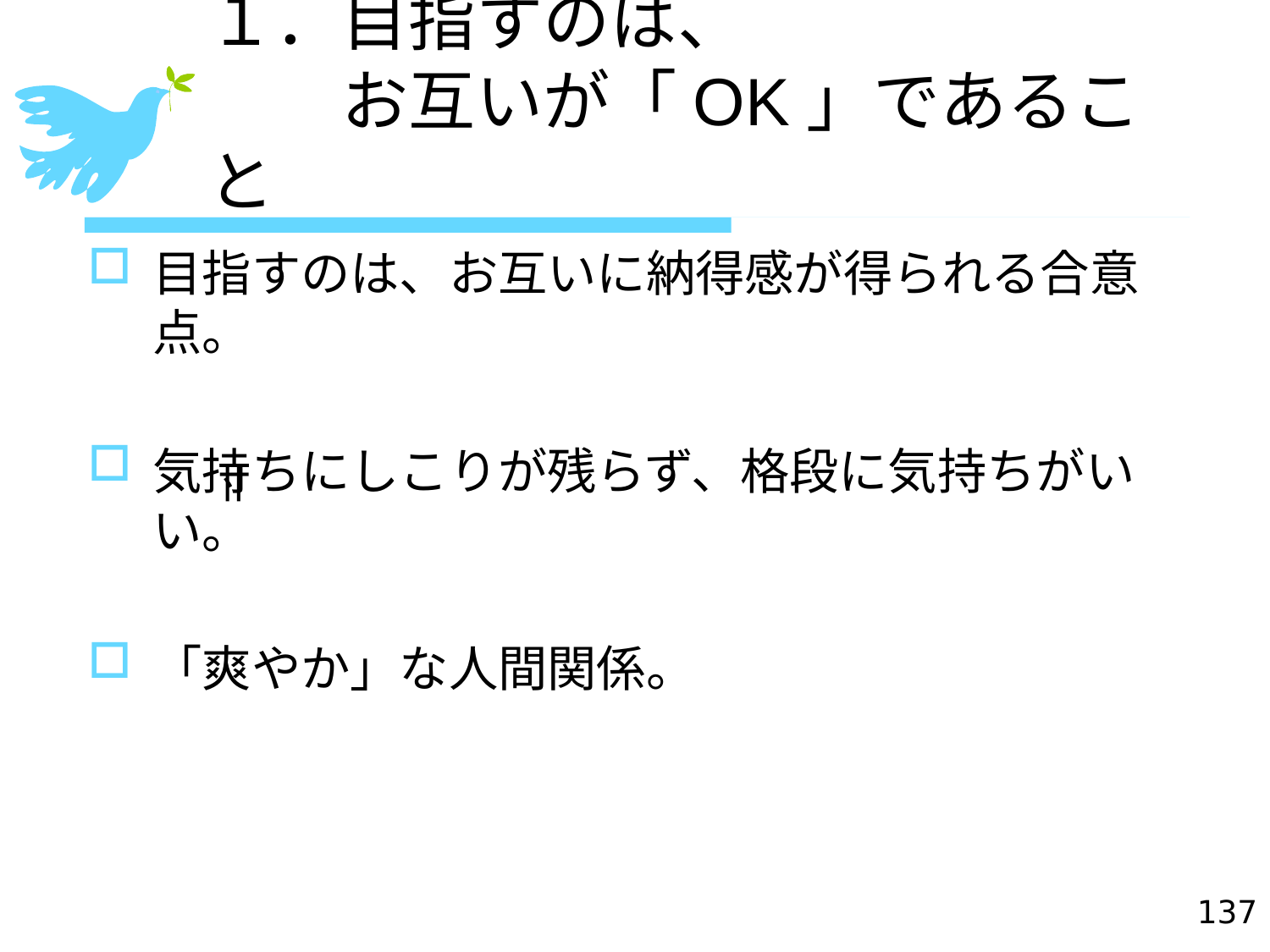

# １．目指すのは、 　　お互いが「OK」であること
目指すのは、お互いに納得感が得られる合意点。

気持ちにしこりが残らず、格段に気持ちがいい。

「爽やか」な人間関係。

＝
137